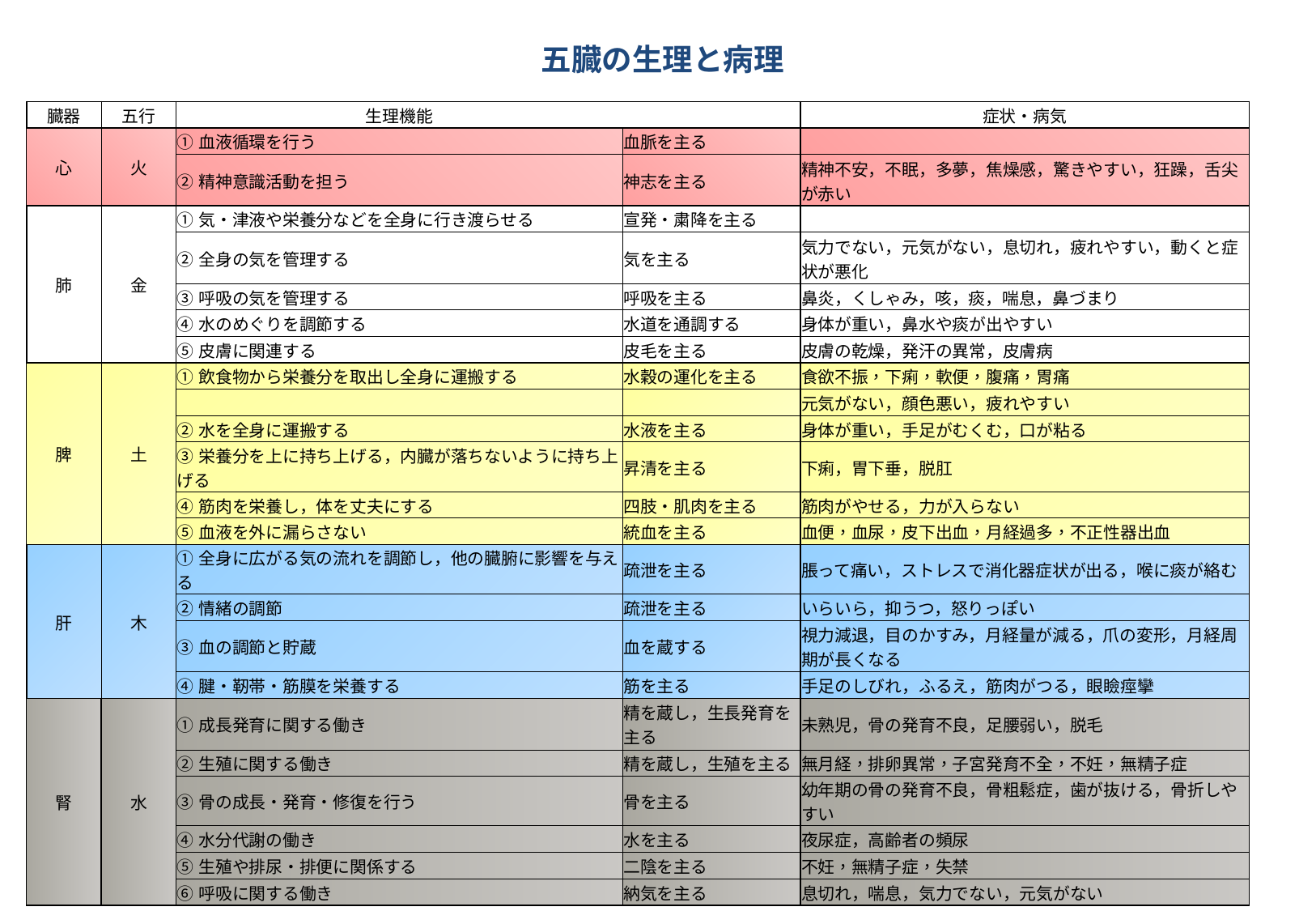

五臓の生理と病理
| 臓器 | 五行 | 生理機能 |  | 症状・病気 |
| --- | --- | --- | --- | --- |
| 心 | 火 | ①血液循環を行う | 血脈を主る |  |
|  |  | ②精神意識活動を担う | 神志を主る | 精神不安，不眠，多夢，焦燥感，驚きやすい，狂躁，舌尖が赤い |
| 肺 | 金 | ①気・津液や栄養分などを全身に行き渡らせる | 宣発・粛降を主る |  |
|  |  | ②全身の気を管理する | 気を主る | 気力でない，元気がない，息切れ，疲れやすい，動くと症状が悪化 |
|  |  | ③呼吸の気を管理する | 呼吸を主る | 鼻炎，くしゃみ，咳，痰，喘息，鼻づまり |
|  |  | ④水のめぐりを調節する | 水道を通調する | 身体が重い，鼻水や痰が出やすい |
|  |  | ⑤皮膚に関連する | 皮毛を主る | 皮膚の乾燥，発汗の異常，皮膚病 |
| 脾 | 土 | ①飲食物から栄養分を取出し全身に運搬する | 水穀の運化を主る | 食欲不振，下痢，軟便，腹痛，胃痛 |
|  |  |  |  | 元気がない，顔色悪い，疲れやすい |
|  |  | ②水を全身に運搬する | 水液を主る | 身体が重い，手足がむくむ，口が粘る |
|  |  | ③栄養分を上に持ち上げる，内臓が落ちないように持ち上げる | 昇清を主る | 下痢，胃下垂，脱肛 |
|  |  | ④筋肉を栄養し，体を丈夫にする | 四肢・肌肉を主る | 筋肉がやせる，力が入らない |
|  |  | ⑤血液を外に漏らさない | 統血を主る | 血便，血尿，皮下出血，月経過多，不正性器出血 |
| 肝 | 木 | ①全身に広がる気の流れを調節し，他の臓腑に影響を与える | 疏泄を主る | 脹って痛い，ストレスで消化器症状が出る，喉に痰が絡む |
|  |  | ②情緒の調節 | 疏泄を主る | いらいら，抑うつ，怒りっぽい |
|  |  | ③血の調節と貯蔵 | 血を蔵する | 視力減退，目のかすみ，月経量が減る，爪の変形，月経周期が長くなる |
|  |  | ④腱・靭帯・筋膜を栄養する | 筋を主る | 手足のしびれ，ふるえ，筋肉がつる，眼瞼痙攣 |
| 腎 | 水 | ①成長発育に関する働き | 精を蔵し，生長発育を主る | 未熟児，骨の発育不良，足腰弱い，脱毛 |
|  |  | ②生殖に関する働き | 精を蔵し，生殖を主る | 無月経，排卵異常，子宮発育不全，不妊，無精子症 |
|  |  | ③骨の成長・発育・修復を行う | 骨を主る | 幼年期の骨の発育不良，骨粗鬆症，歯が抜ける，骨折しやすい |
|  |  | ④水分代謝の働き | 水を主る | 夜尿症，高齢者の頻尿 |
|  |  | ⑤生殖や排尿・排便に関係する | 二陰を主る | 不妊，無精子症，失禁 |
|  |  | ⑥呼吸に関する働き | 納気を主る | 息切れ，喘息，気力でない，元気がない |